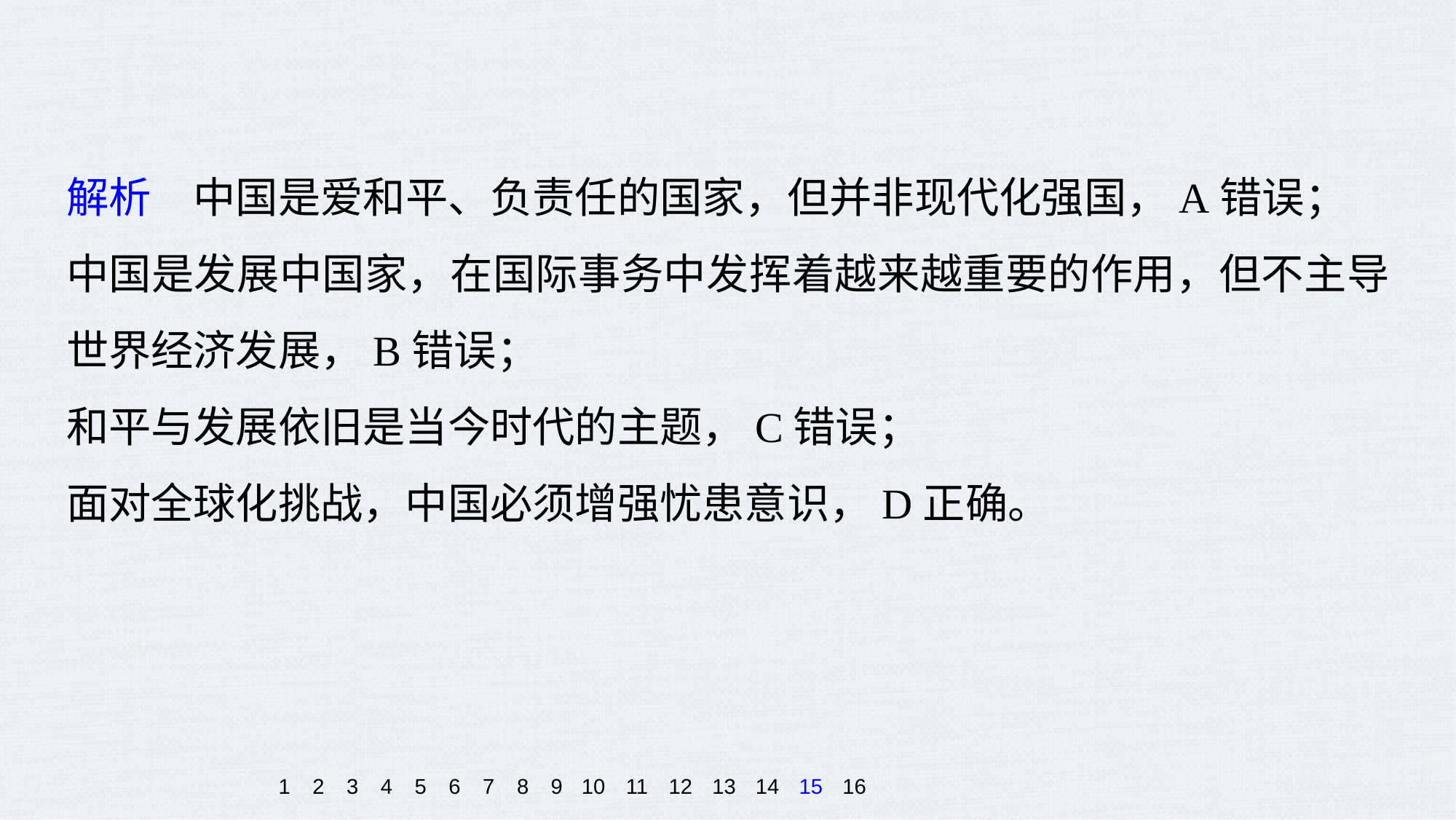

解析　中国是爱和平、负责任的国家，但并非现代化强国，A错误；
中国是发展中国家，在国际事务中发挥着越来越重要的作用，但不主导世界经济发展，B错误；
和平与发展依旧是当今时代的主题，C错误；
面对全球化挑战，中国必须增强忧患意识，D正确。
1
2
3
4
5
6
7
8
9
10
11
12
13
14
15
16